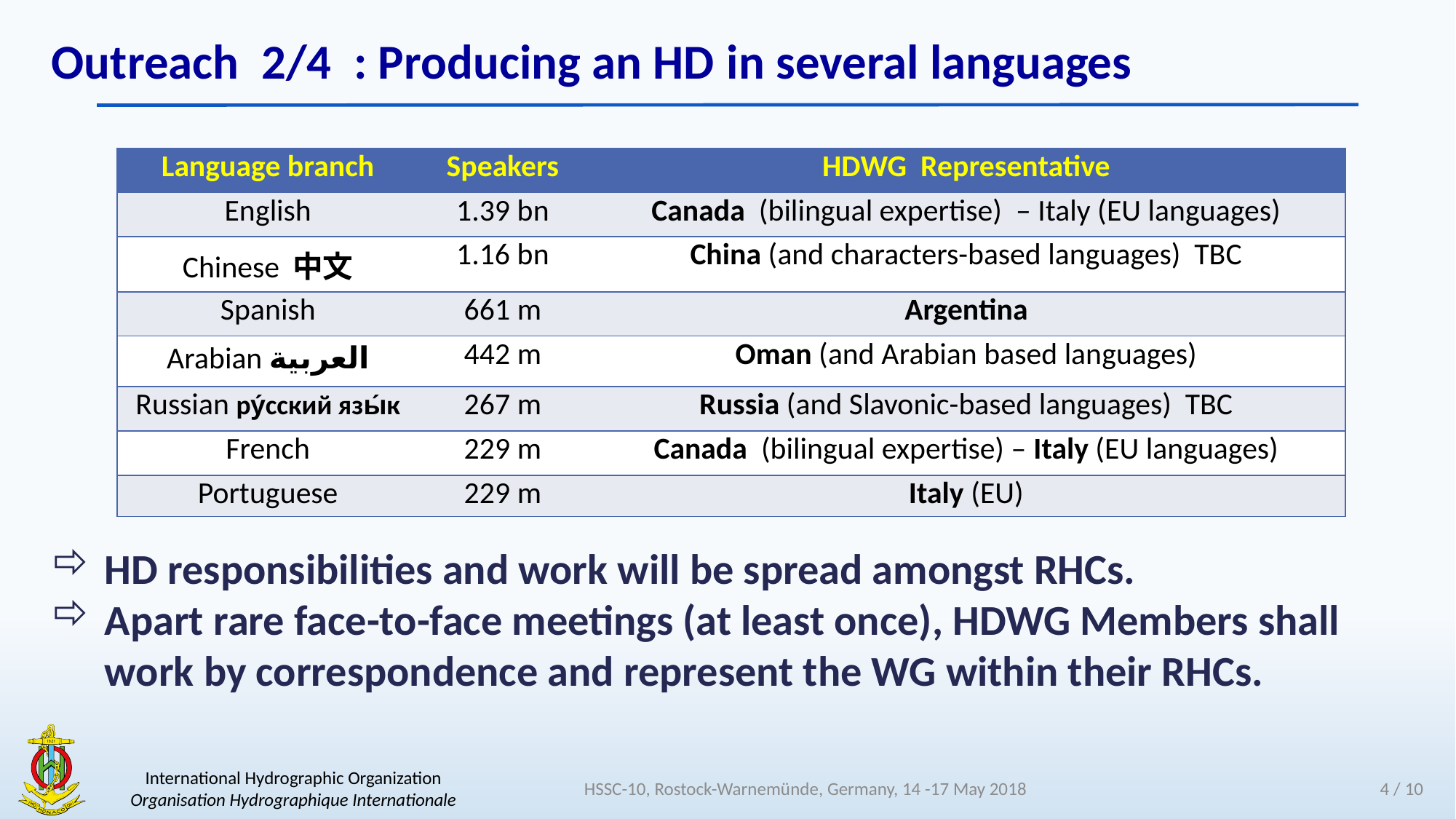

# Outreach  2/4  : Producing an HD in several languages
| Language branch | Speakers | HDWG Representative |
| --- | --- | --- |
| English | 1.39 bn | Canada (bilingual expertise) – Italy (EU languages) |
| Chinese 中文 | 1.16 bn | China (and characters-based languages) TBC |
| Spanish | 661 m | Argentina |
| Arabian العربية | 442 m | Oman (and Arabian based languages) |
| Russian ру́сский язы́к | 267 m | Russia (and Slavonic-based languages) TBC |
| French | 229 m | Canada (bilingual expertise) – Italy (EU languages) |
| Portuguese | 229 m | Italy (EU) |
HD responsibilities and work will be spread amongst RHCs.
Apart rare face-to-face meetings (at least once), HDWG Members shall   work by correspondence and represent the WG within their RHCs.
HSSC-10, Rostock-Warnemünde, Germany, 14 -17 May 2018
4 / 10